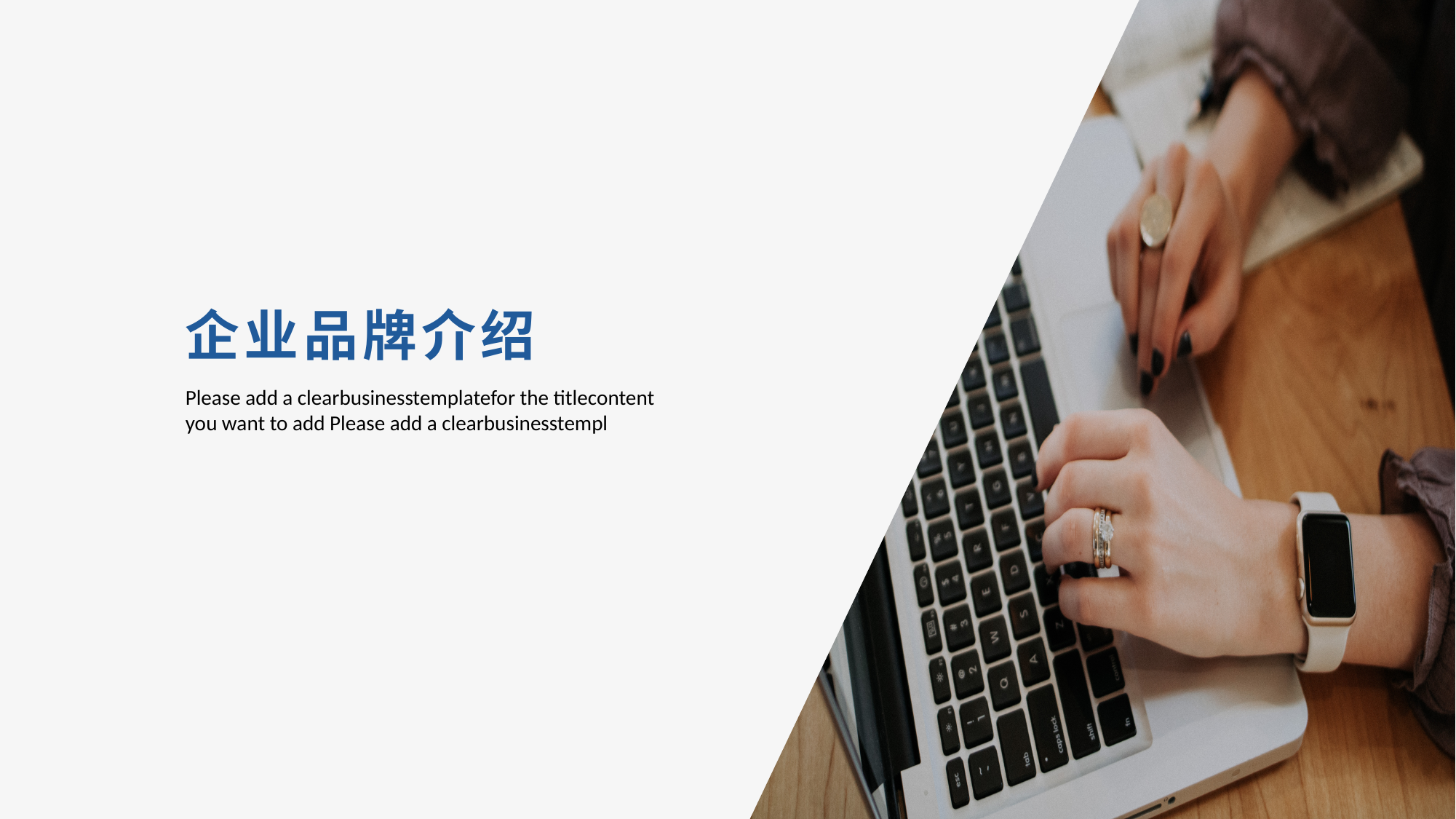

企业品牌介绍
Please add a clearbusinesstemplatefor the titlecontent you want to add Please add a clearbusinesstempl